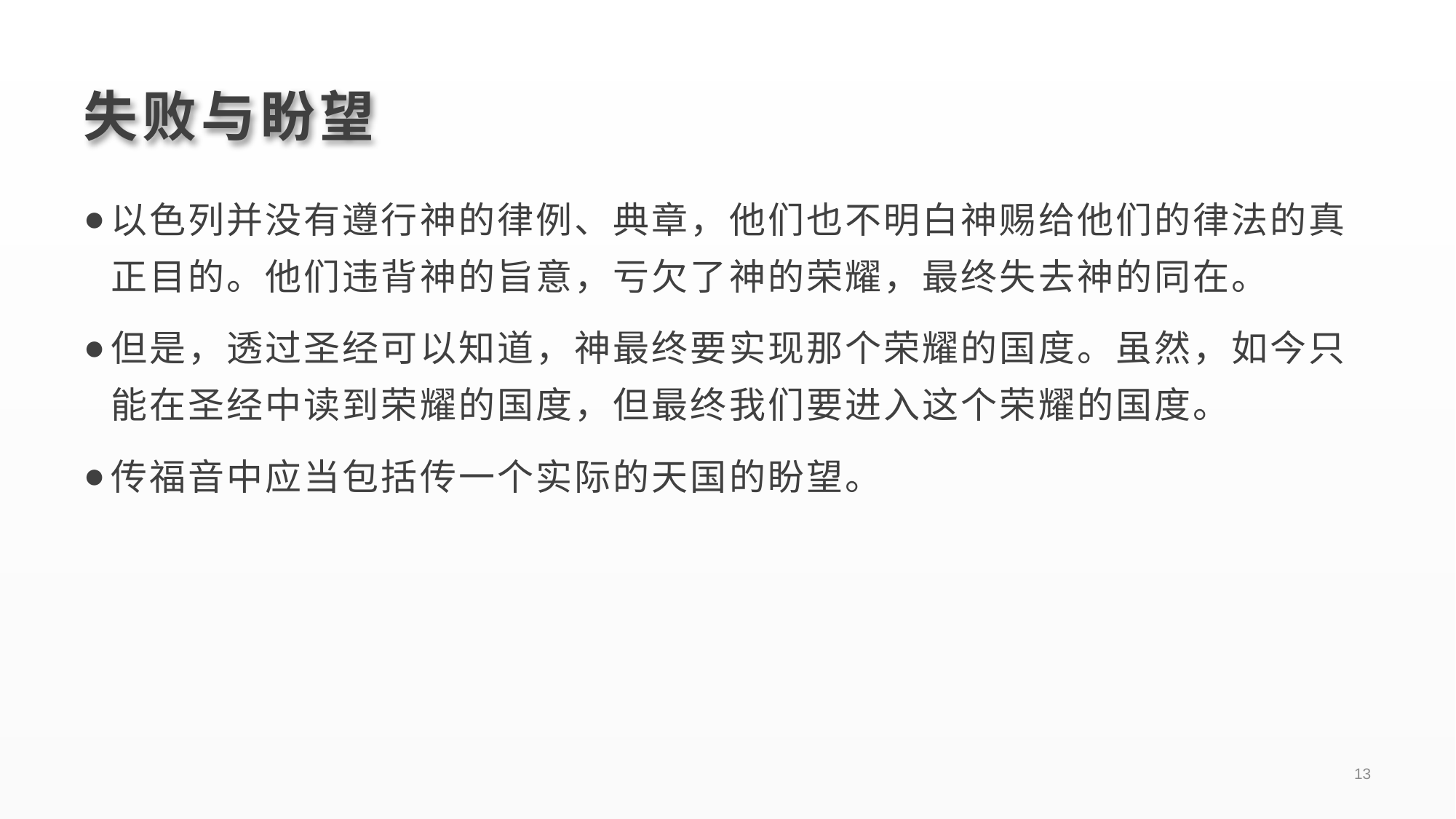

# 失败与盼望
以色列并没有遵行神的律例、典章，他们也不明白神赐给他们的律法的真正目的。他们违背神的旨意，亏欠了神的荣耀，最终失去神的同在。
但是，透过圣经可以知道，神最终要实现那个荣耀的国度。虽然，如今只能在圣经中读到荣耀的国度，但最终我们要进入这个荣耀的国度。
传福音中应当包括传一个实际的天国的盼望。
13